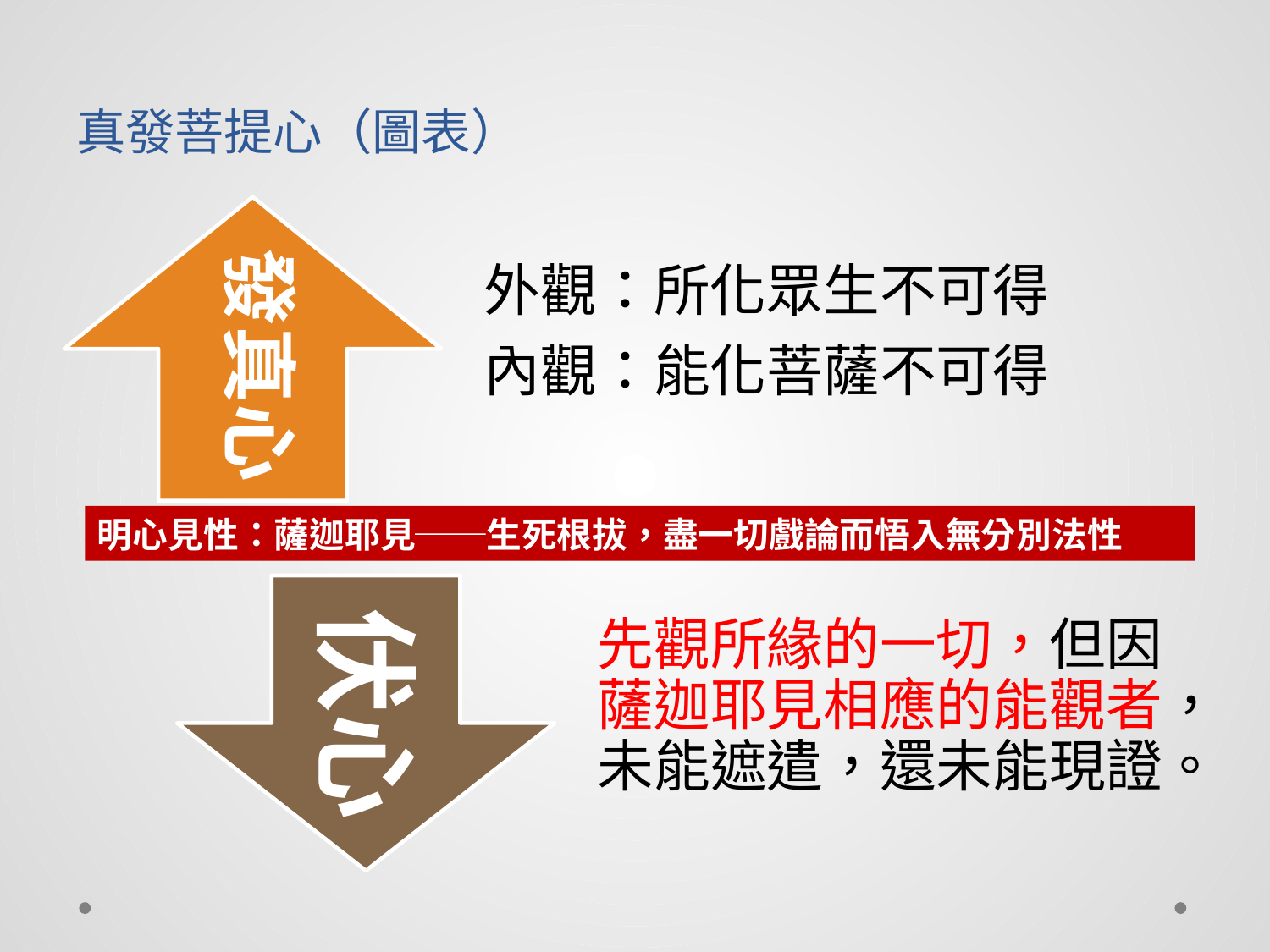

# 真發菩提心（圖表）
外觀：所化眾生不可得
內觀：能化菩薩不可得
先觀所緣的一切，但因薩迦耶見相應的能觀者，未能遮遣，還未能現證。
發真心
明心見性：薩迦耶見──生死根拔，盡一切戲論而悟入無分別法性
伏心